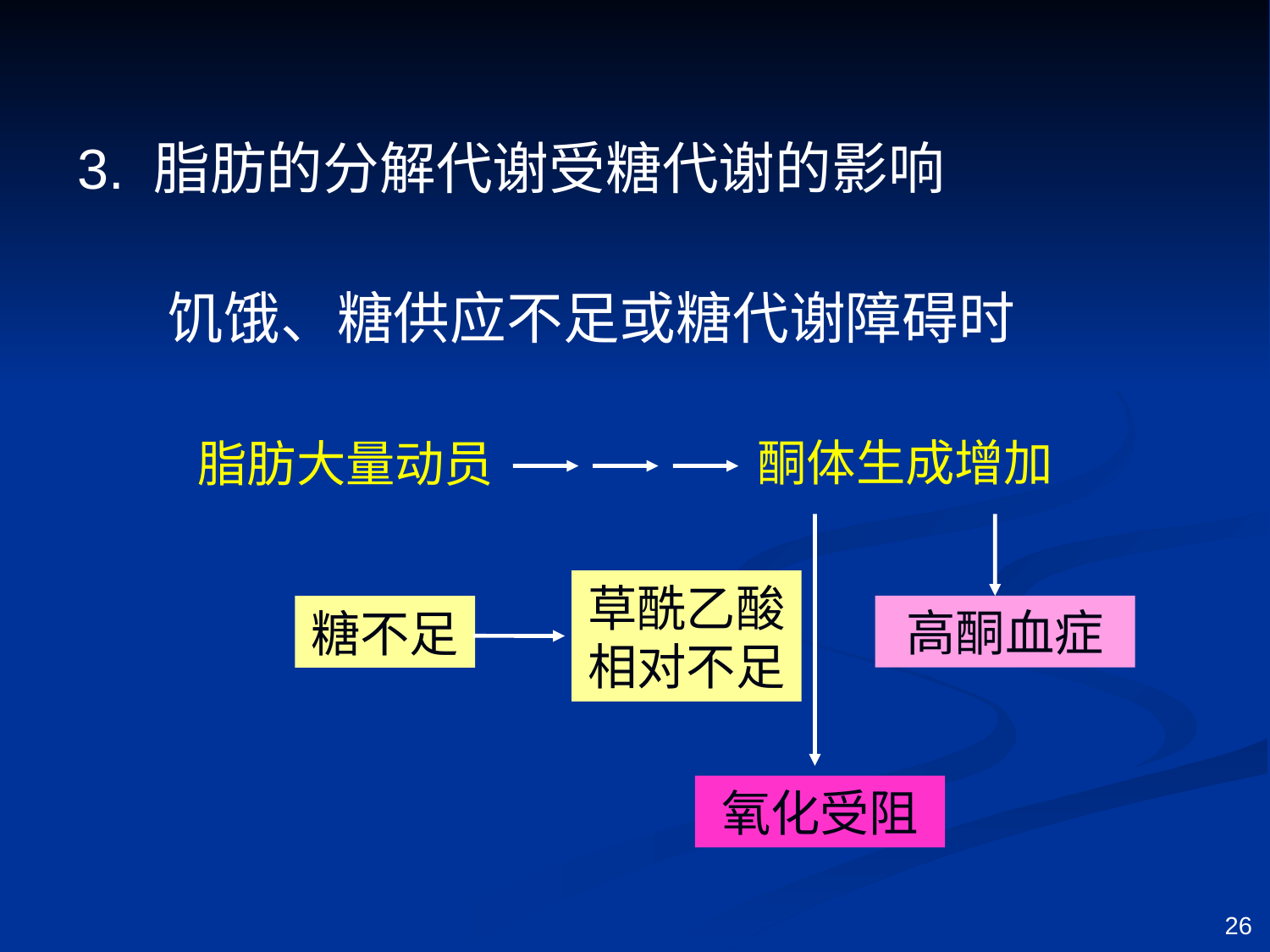

3. 脂肪的分解代谢受糖代谢的影响
饥饿、糖供应不足或糖代谢障碍时
酮体生成增加
脂肪大量动员

氧化受阻

高酮血症
草酰乙酸相对不足
糖不足

26